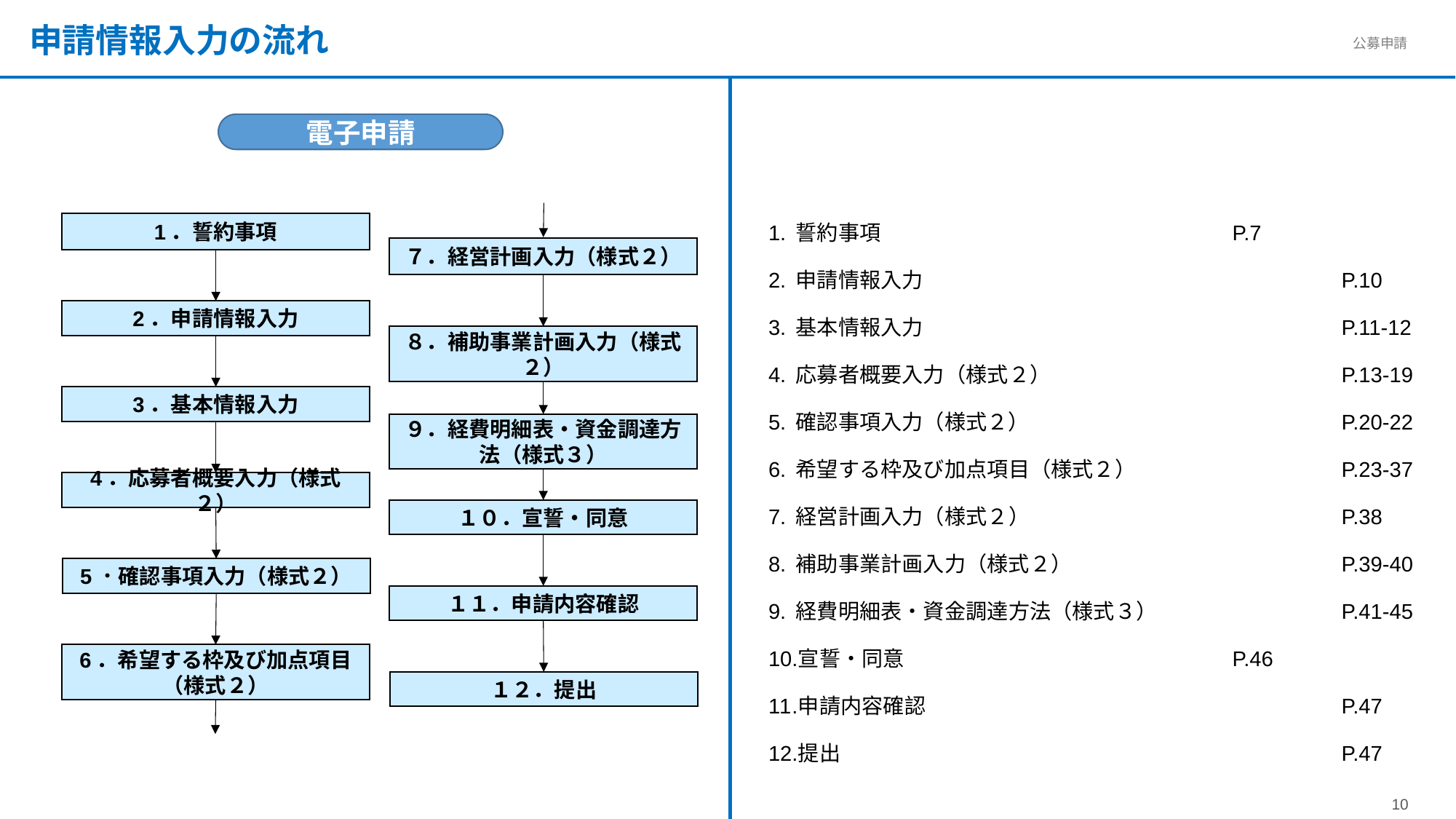

申請情報入力の流れ
電子申請
誓約事項				P.7
申請情報入力				P.10
基本情報入力				P.11-12
応募者概要入力（様式２）			P.13-19
確認事項入力（様式２）			P.20-22
希望する枠及び加点項目（様式２）		P.23-37
経営計画入力（様式２）			P.38
補助事業計画入力（様式２）			P.39-40
経費明細表・資金調達方法（様式３）		P.41-45
宣誓・同意				P.46
申請内容確認				P.47
提出					P.47
1．誓約事項
７．経営計画入力（様式２）
2．申請情報入力
８．補助事業計画入力（様式２）
3．基本情報入力
９．経費明細表・資金調達方法（様式３）
4．応募者概要入力（様式２）
１０．宣誓・同意
5．確認事項入力（様式２）
１１．申請内容確認
6．希望する枠及び加点項目（様式２）
１２．提出